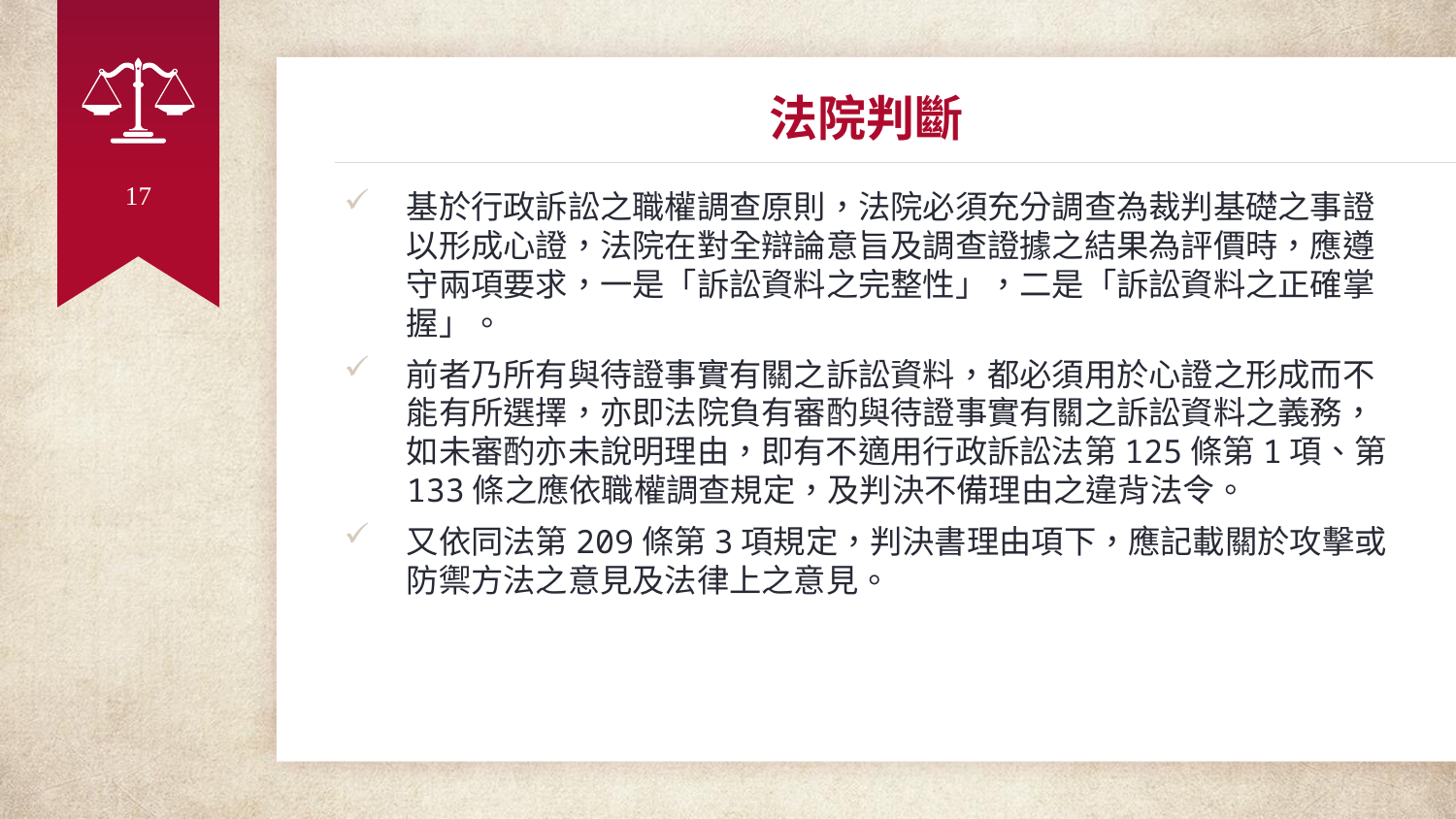

# 法院判斷
17
基於行政訴訟之職權調查原則，法院必須充分調查為裁判基礎之事證以形成心證，法院在對全辯論意旨及調查證據之結果為評價時，應遵守兩項要求，一是「訴訟資料之完整性」，二是「訴訟資料之正確掌握」。
前者乃所有與待證事實有關之訴訟資料，都必須用於心證之形成而不能有所選擇，亦即法院負有審酌與待證事實有關之訴訟資料之義務，如未審酌亦未說明理由，即有不適用行政訴訟法第125條第1項、第133條之應依職權調查規定，及判決不備理由之違背法令。
又依同法第209條第3項規定，判決書理由項下，應記載關於攻擊或防禦方法之意見及法律上之意見。